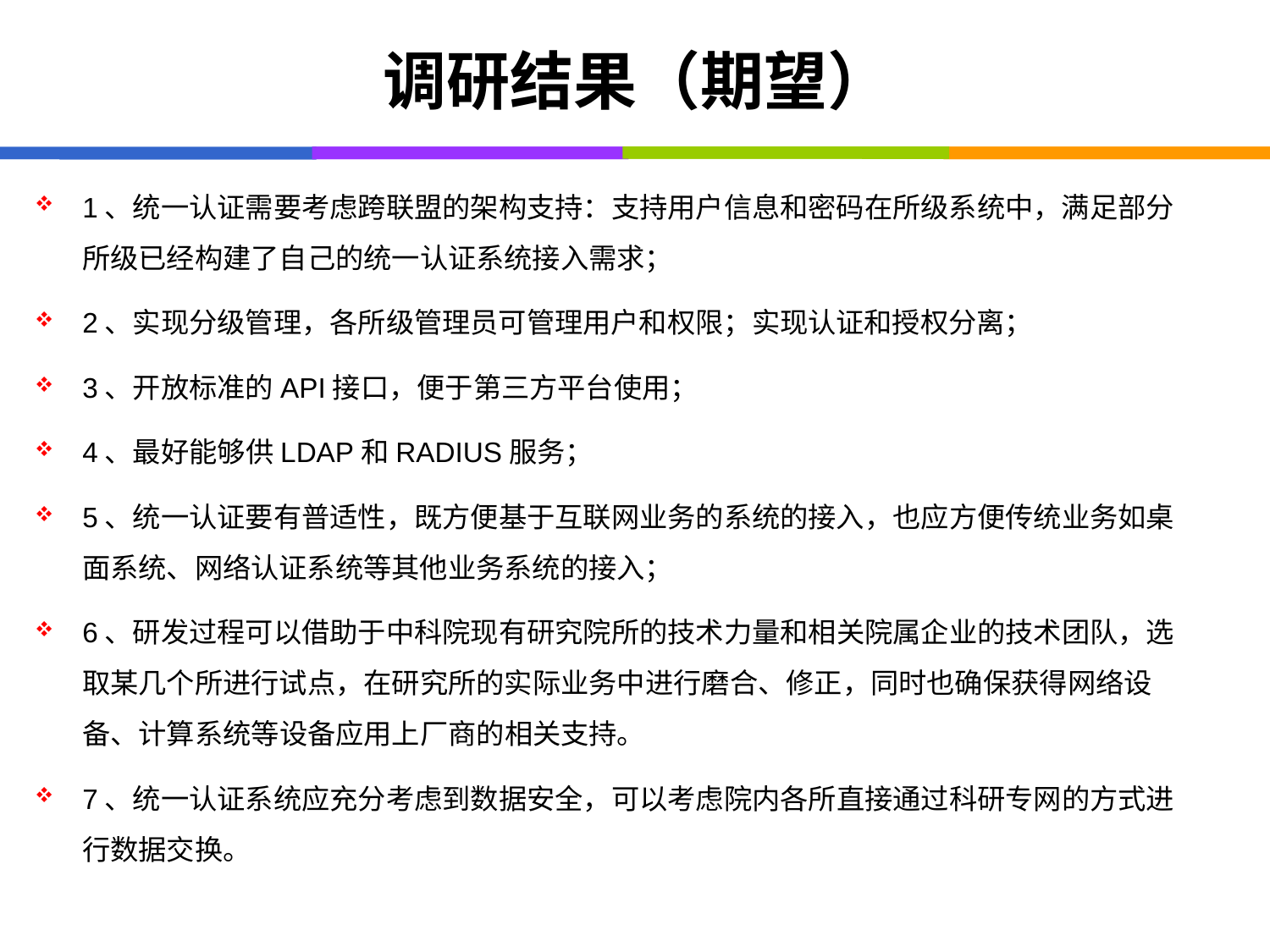

# 调研结果（期望）
1、统一认证需要考虑跨联盟的架构支持：支持用户信息和密码在所级系统中，满足部分所级已经构建了自己的统一认证系统接入需求；
2、实现分级管理，各所级管理员可管理用户和权限；实现认证和授权分离；
3、开放标准的API接口，便于第三方平台使用；
4、最好能够供LDAP和RADIUS服务；
5、统一认证要有普适性，既方便基于互联网业务的系统的接入，也应方便传统业务如桌面系统、网络认证系统等其他业务系统的接入；
6、研发过程可以借助于中科院现有研究院所的技术力量和相关院属企业的技术团队，选取某几个所进行试点，在研究所的实际业务中进行磨合、修正，同时也确保获得网络设备、计算系统等设备应用上厂商的相关支持。
7、统一认证系统应充分考虑到数据安全，可以考虑院内各所直接通过科研专网的方式进行数据交换。